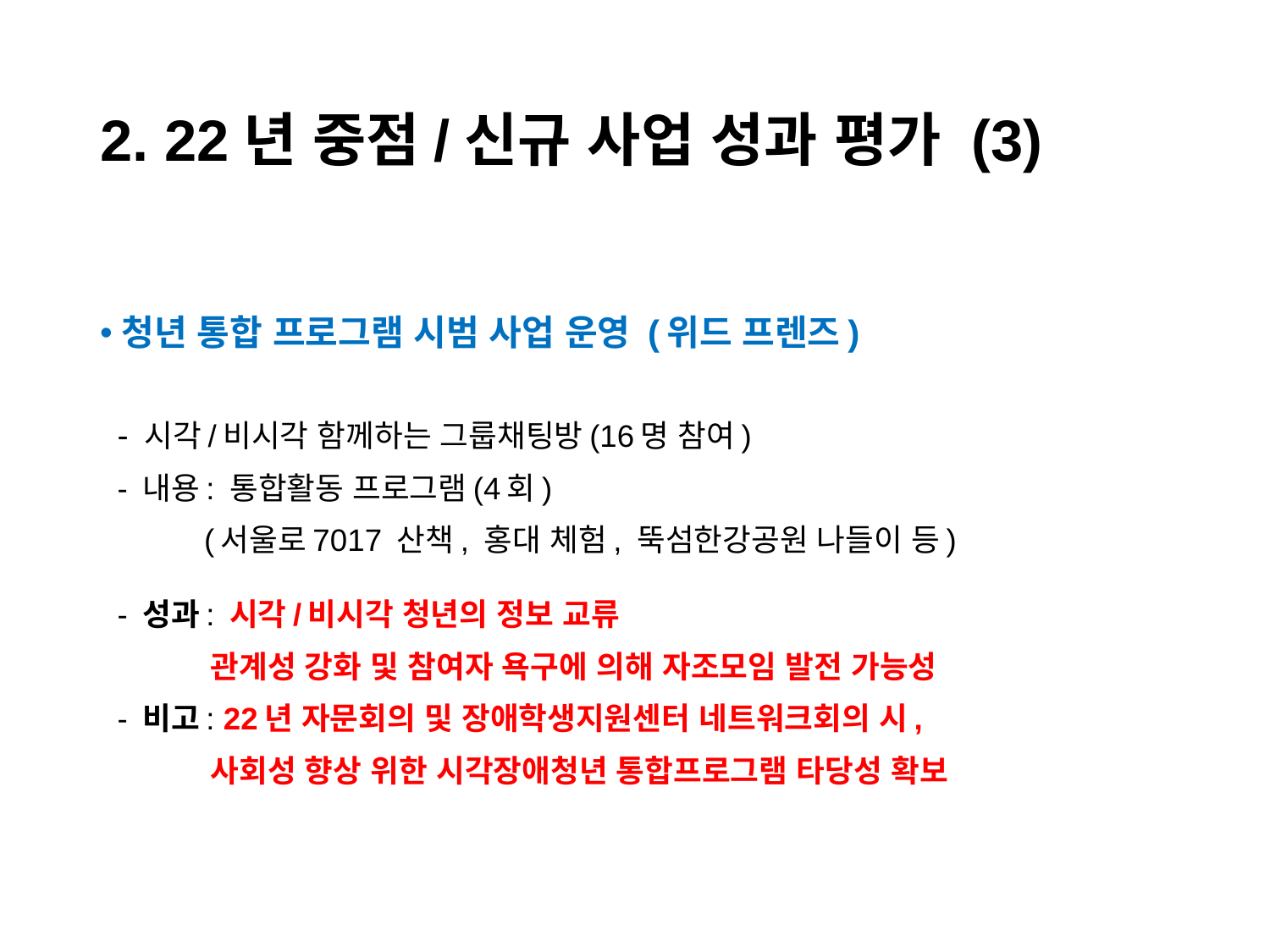

# 2. 22년 중점/신규 사업 성과 평가 (3)
청년 통합 프로그램 시범 사업 운영 (위드 프렌즈)

  - 시각/비시각 함께하는 그룹채팅방(16명 참여)
  - 내용: 통합활동 프로그램(4회)
            (서울로7017 산책, 홍대 체험, 뚝섬한강공원 나들이 등)
  - 성과: 시각/비시각 청년의 정보 교류
            관계성 강화 및 참여자 욕구에 의해 자조모임 발전 가능성
  - 비고: 22년 자문회의 및 장애학생지원센터 네트워크회의 시,
            사회성 향상 위한 시각장애청년 통합프로그램 타당성 확보